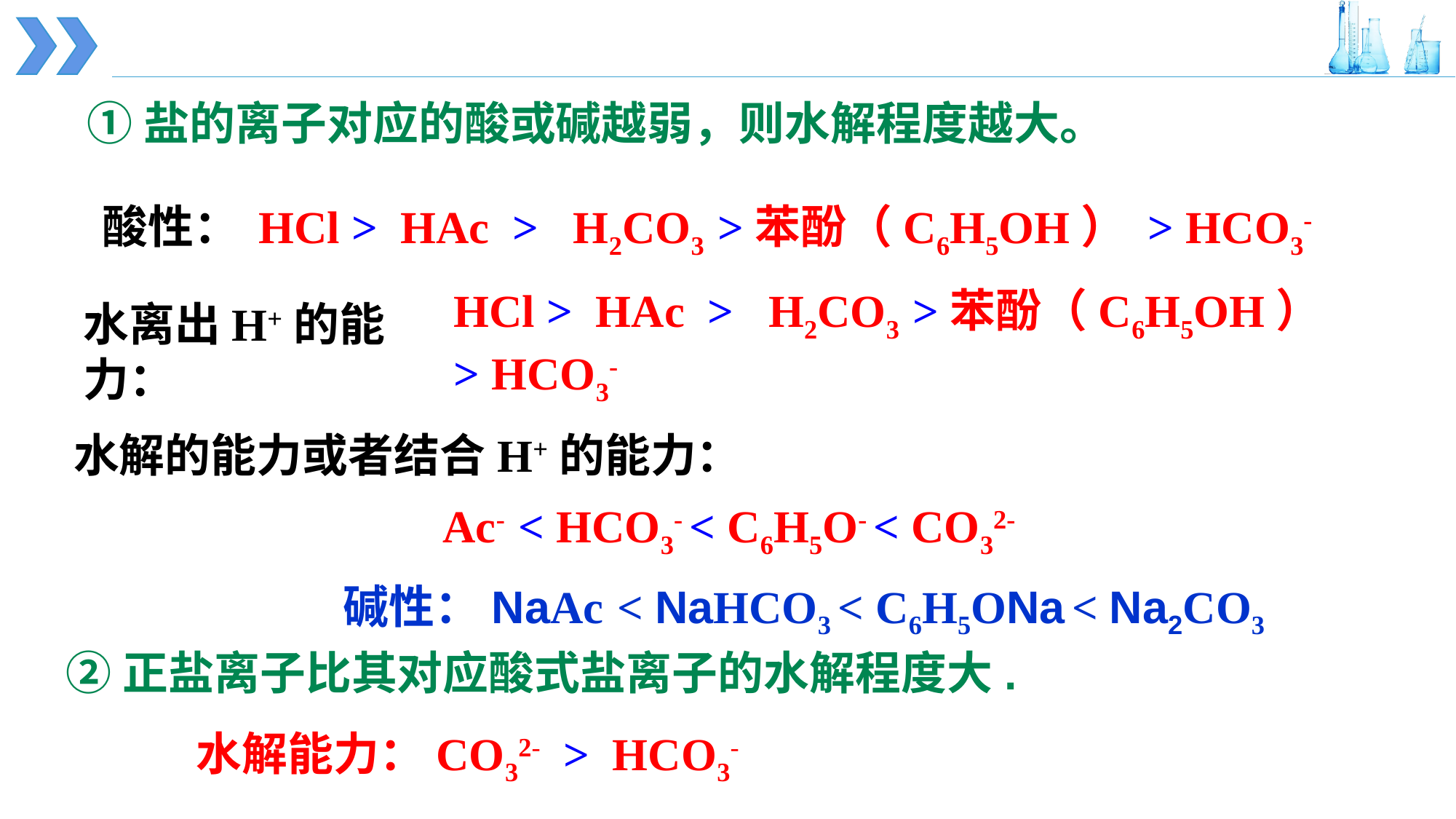

①盐的离子对应的酸或碱越弱，则水解程度越大。
酸性：
HCl >  HAc  >   H2CO3  >苯酚（C6H5OH） > HCO3-
HCl >  HAc  >   H2CO3  >苯酚（C6H5OH）
> HCO3-
水离出H+的能力：
水解的能力或者结合H+的能力：
   Ac-  < HCO3- < C6H5O- < CO32-
碱性：NaAc  < NaHCO3 < C6H5ONa < Na2CO3
②正盐离子比其对应酸式盐离子的水解程度大.
水解能力：CO32-  >  HCO3-